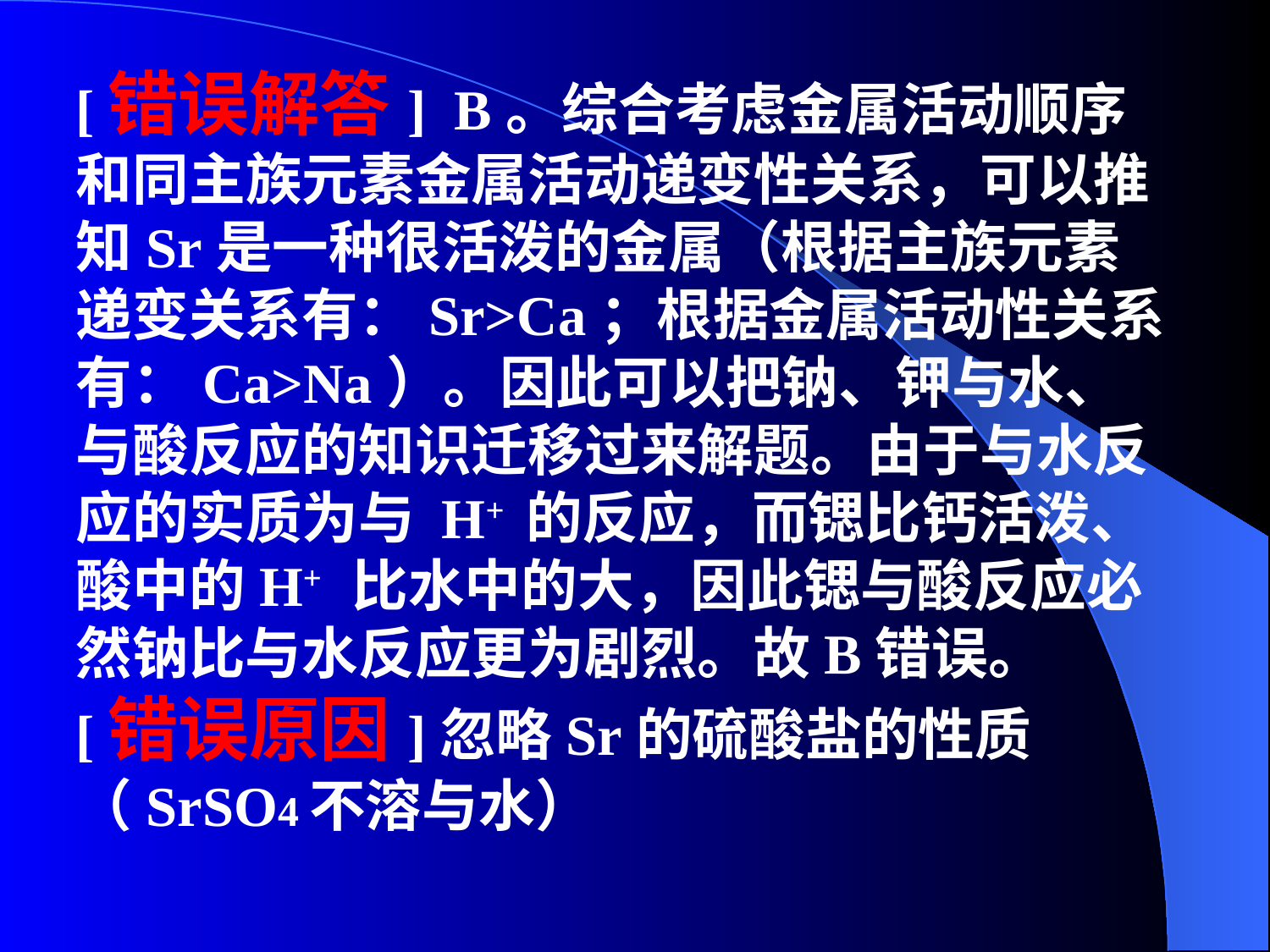

[错误解答]  B。综合考虑金属活动顺序和同主族元素金属活动递变性关系，可以推知Sr是一种很活泼的金属（根据主族元素递变关系有：Sr>Ca；根据金属活动性关系有：Ca>Na）。因此可以把钠、钾与水、与酸反应的知识迁移过来解题。由于与水反应的实质为与 H+ 的反应，而锶比钙活泼、酸中的H+  比水中的大，因此锶与酸反应必然钠比与水反应更为剧烈。故B错误。
[错误原因]忽略Sr的硫酸盐的性质
（SrSO4不溶与水）

21